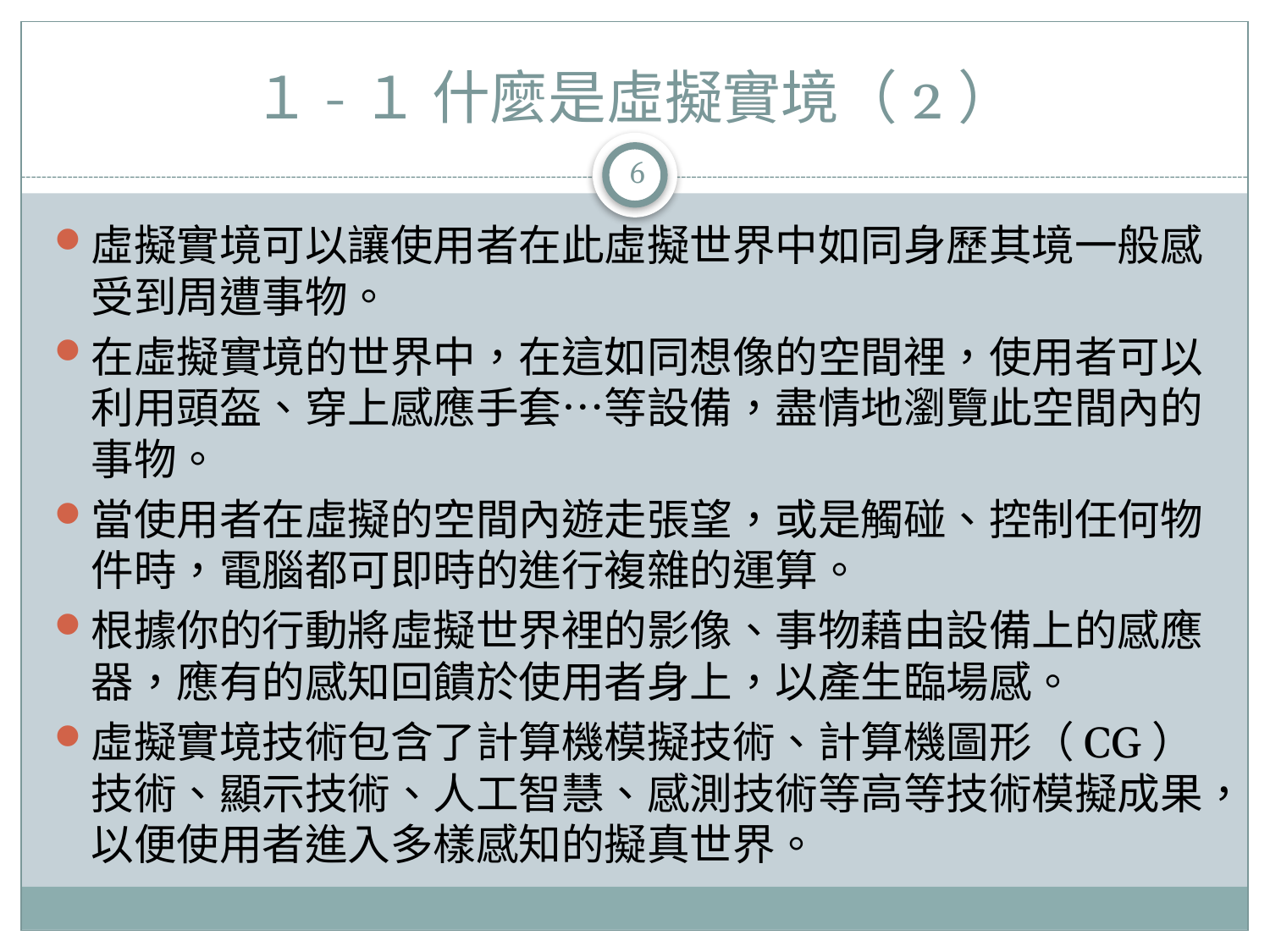

# １-１ 什麼是虛擬實境（2）
6
虛擬實境可以讓使用者在此虛擬世界中如同身歷其境一般感受到周遭事物。
在虛擬實境的世界中，在這如同想像的空間裡，使用者可以利用頭盔、穿上感應手套…等設備，盡情地瀏覽此空間內的事物。
當使用者在虛擬的空間內遊走張望，或是觸碰、控制任何物件時，電腦都可即時的進行複雜的運算。
根據你的行動將虛擬世界裡的影像、事物藉由設備上的感應器，應有的感知回饋於使用者身上，以產生臨場感。
虛擬實境技術包含了計算機模擬技術、計算機圖形（CG）技術、顯示技術、人工智慧、感測技術等高等技術模擬成果，以便使用者進入多樣感知的擬真世界。